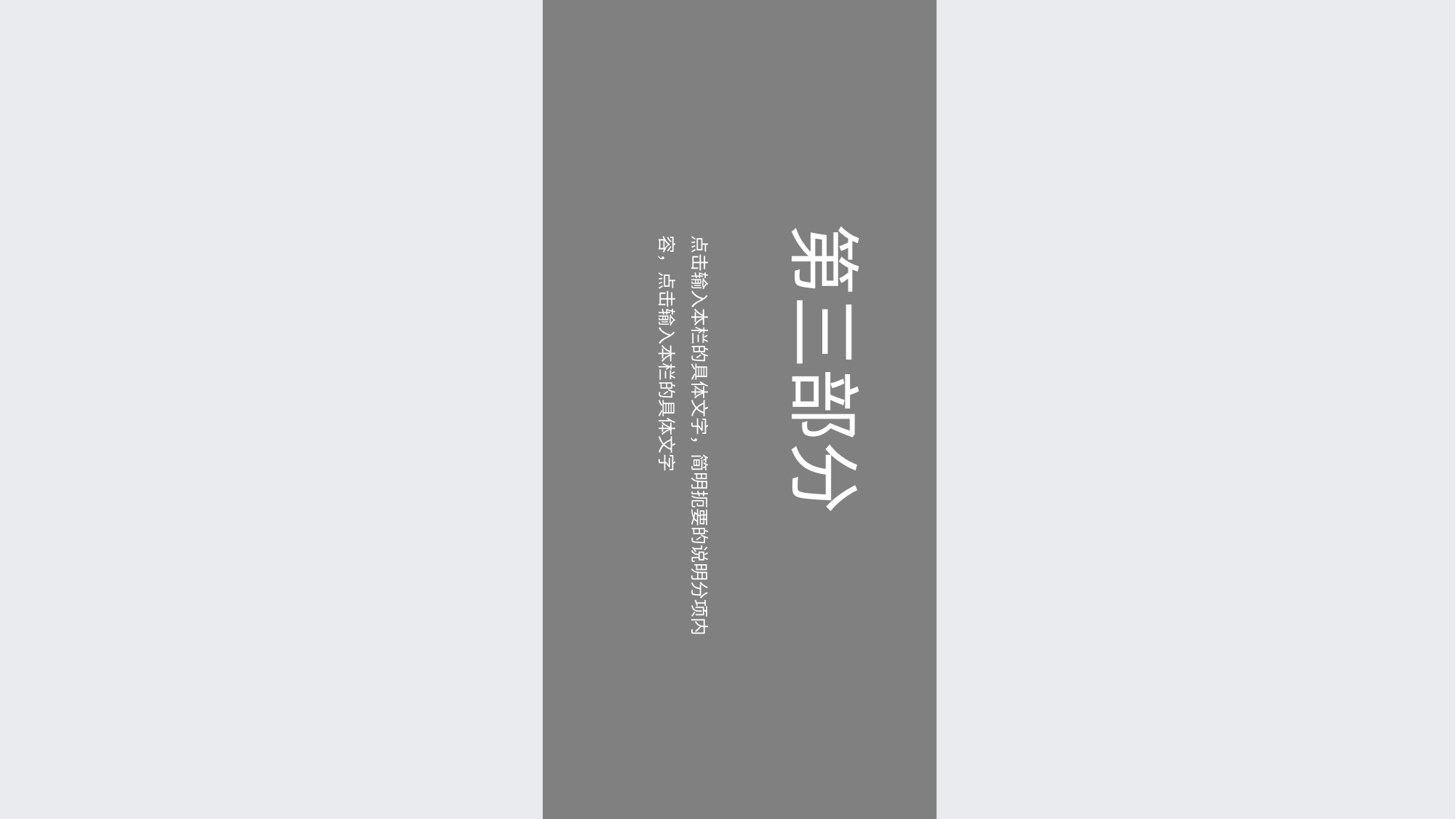

第三部分
点击输入本栏的具体文字，简明扼要的说明分项内容，点击输入本栏的具体文字